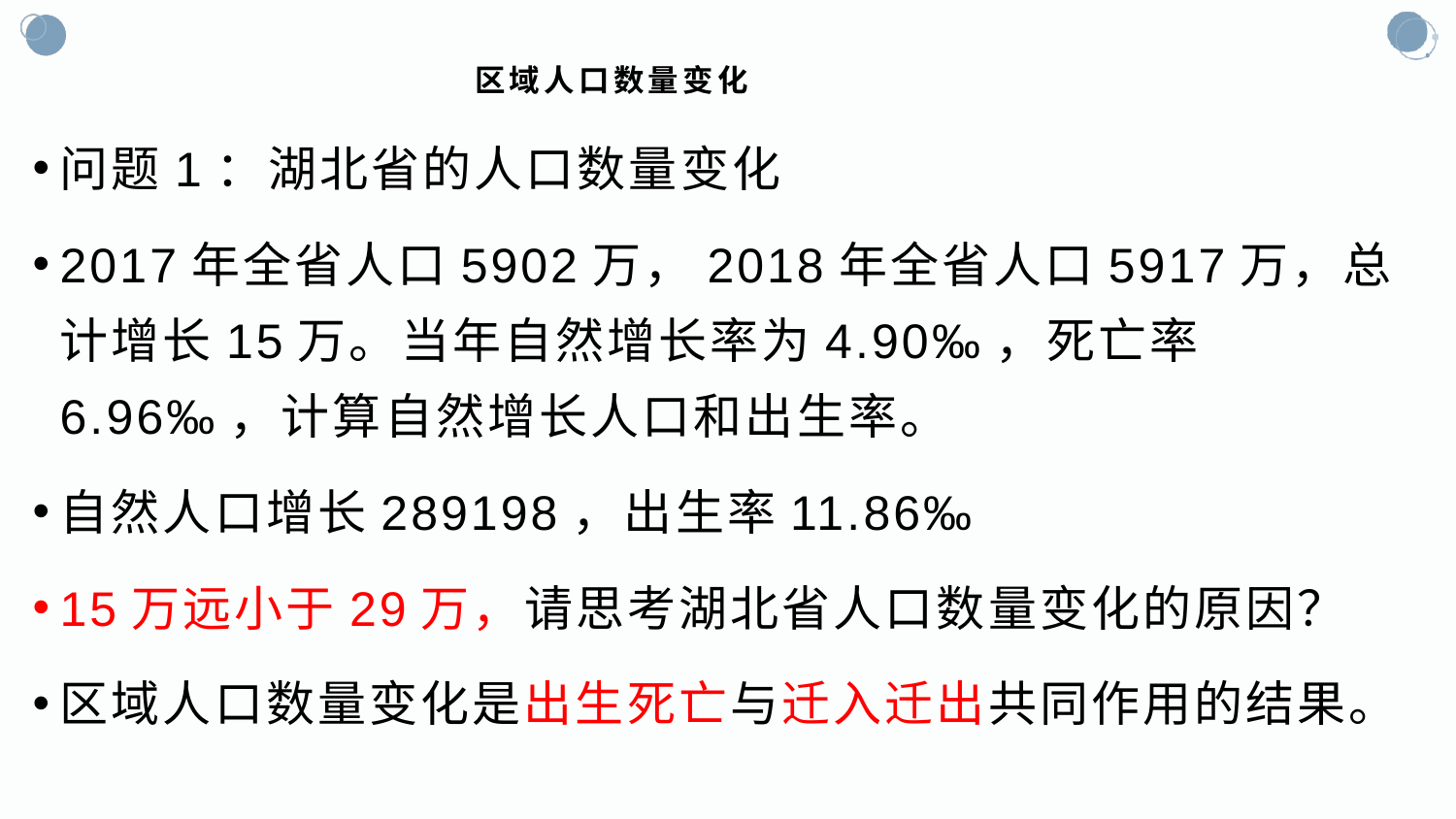

# 区域人口数量变化
问题1：湖北省的人口数量变化
2017年全省人口5902万，2018年全省人口5917万，总计增长15万。当年自然增长率为4.90‰，死亡率6.96‰，计算自然增长人口和出生率。
自然人口增长289198，出生率11.86‰
15万远小于29万，请思考湖北省人口数量变化的原因？
区域人口数量变化是出生死亡与迁入迁出共同作用的结果。